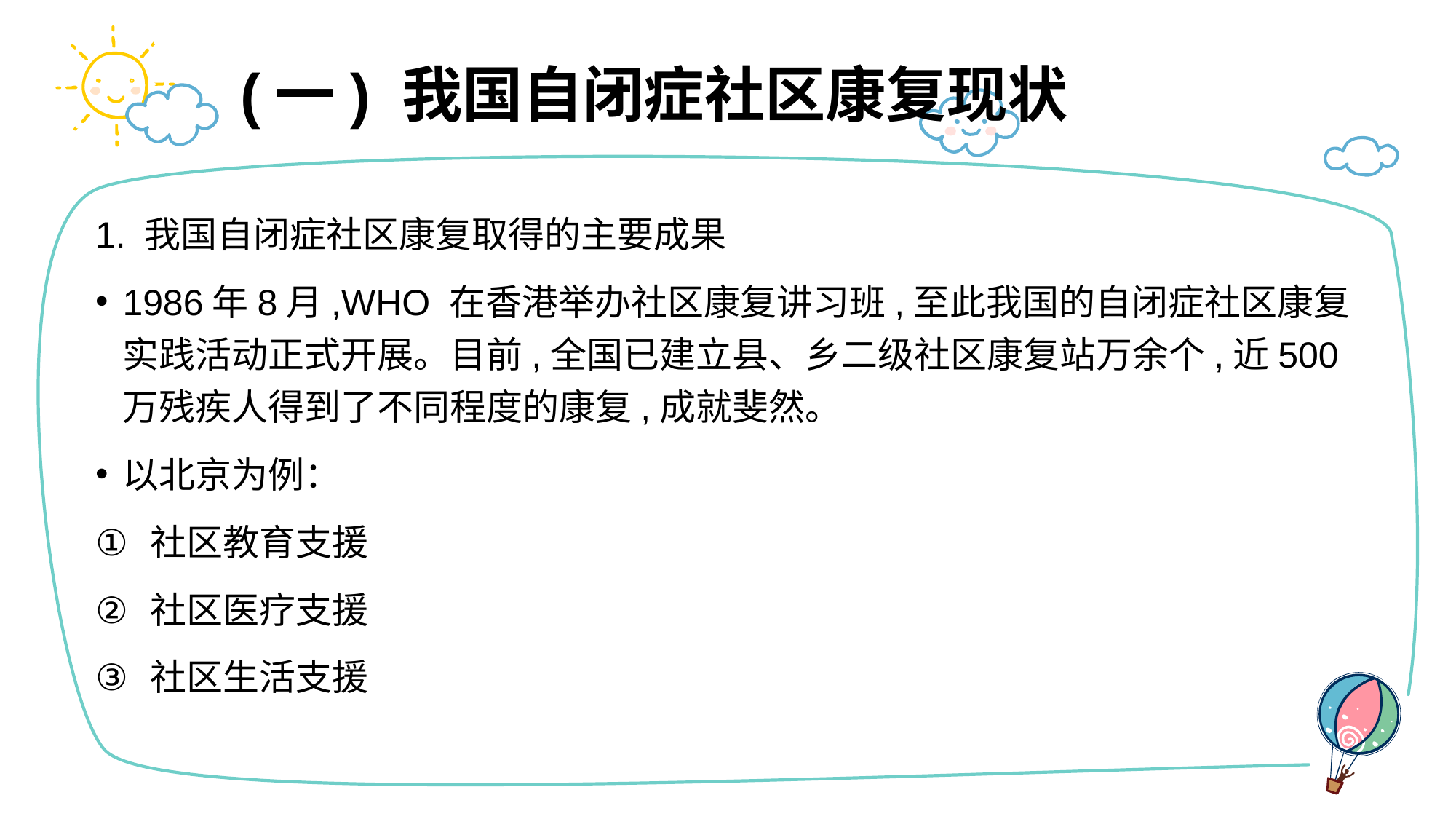

# (一) 我国自闭症社区康复现状
1. 我国自闭症社区康复取得的主要成果
1986年8月,WHO 在香港举办社区康复讲习班,至此我国的自闭症社区康复实践活动正式开展。目前,全国已建立县、乡二级社区康复站万余个,近500万残疾人得到了不同程度的康复,成就斐然。
以北京为例：
社区教育支援
社区医疗支援
社区生活支援